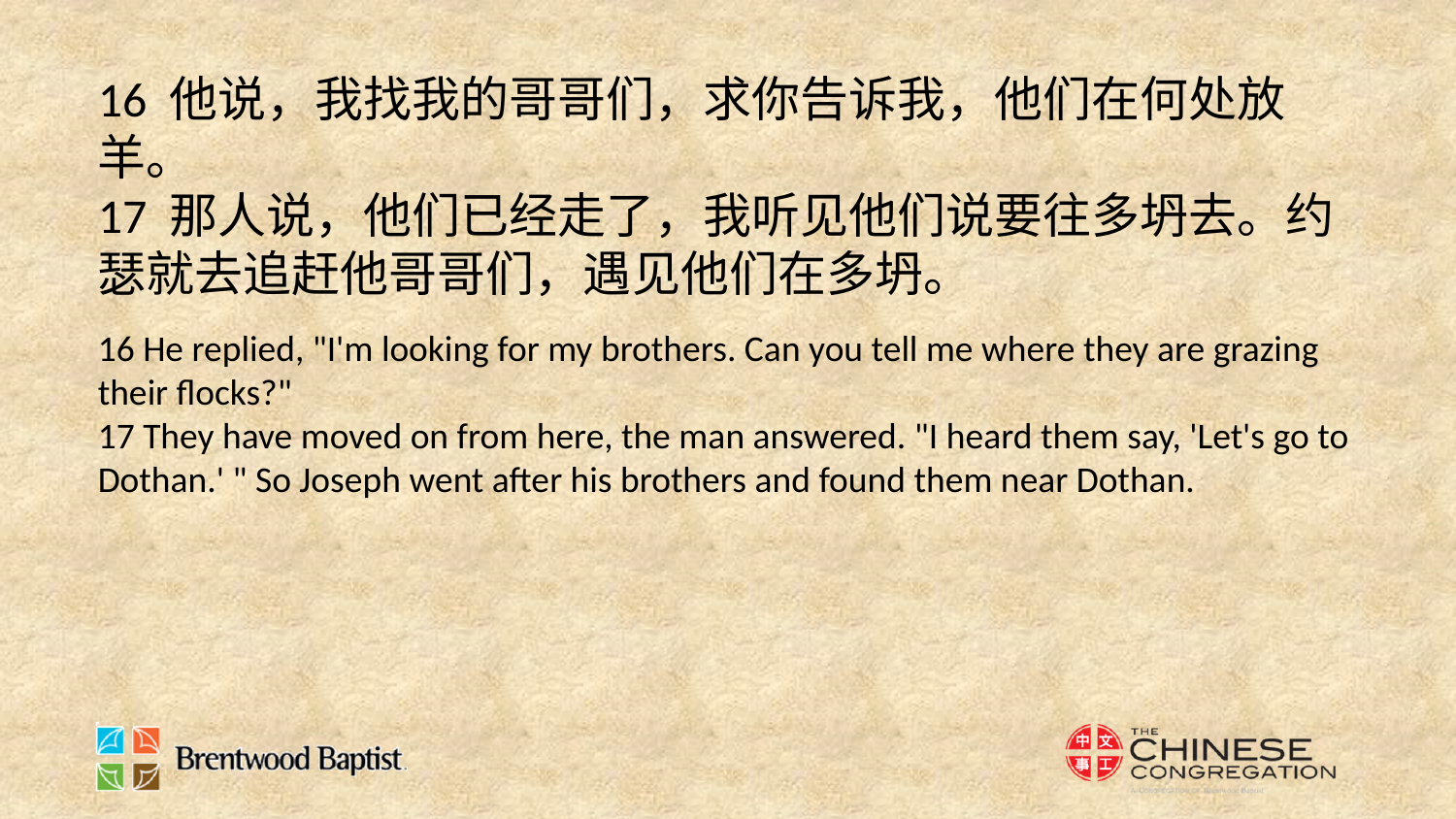

16 他说，我找我的哥哥们，求你告诉我，他们在何处放羊。
17 那人说，他们已经走了，我听见他们说要往多坍去。约瑟就去追赶他哥哥们，遇见他们在多坍。

16 He replied, "I'm looking for my brothers. Can you tell me where they are grazing their flocks?"
17 They have moved on from here, the man answered. "I heard them say, 'Let's go to Dothan.' " So Joseph went after his brothers and found them near Dothan.